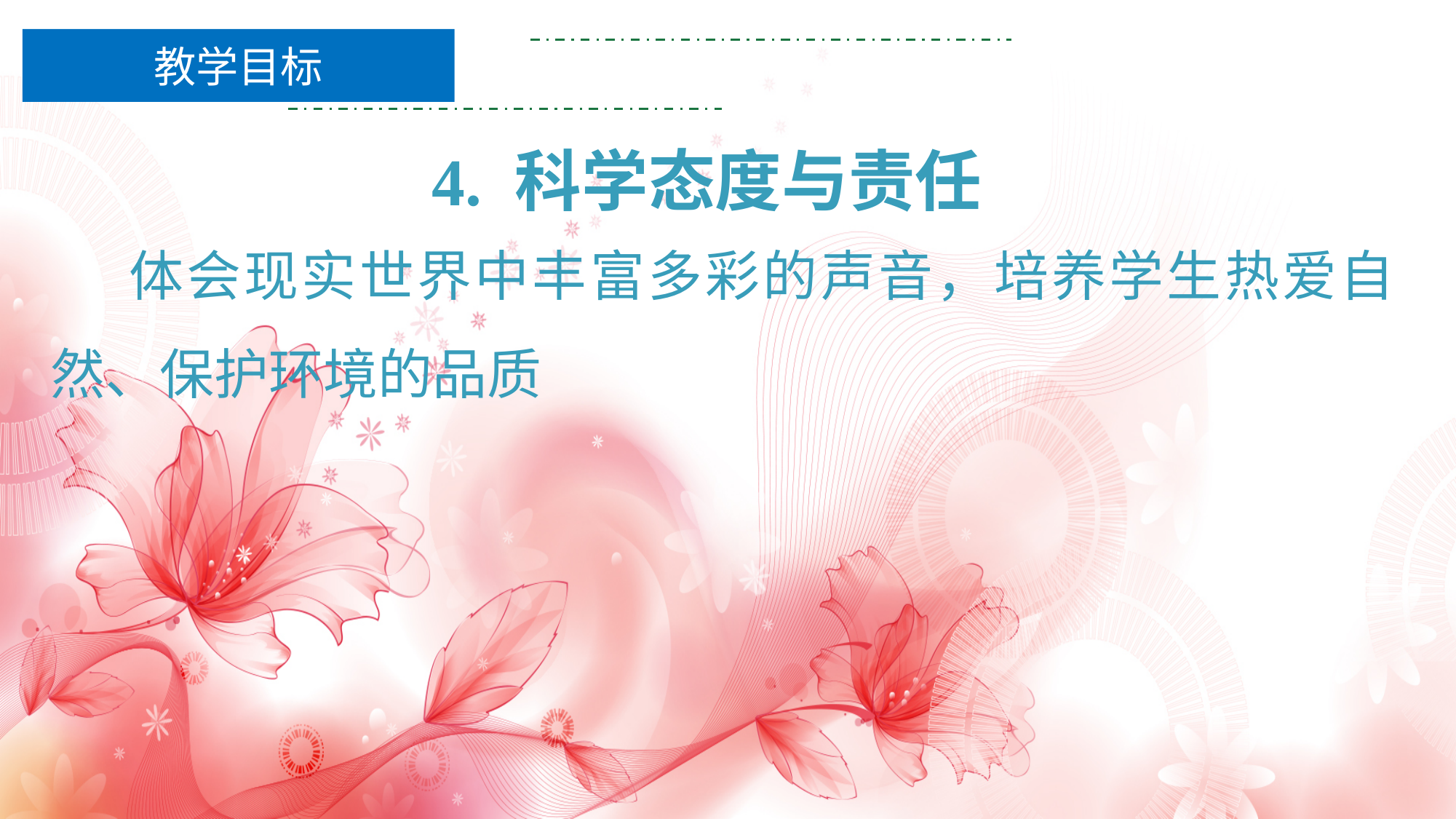

教学目标
4. 科学态度与责任
    体会现实世界中丰富多彩的声音，培养学生热爱自然、保护环境的品质